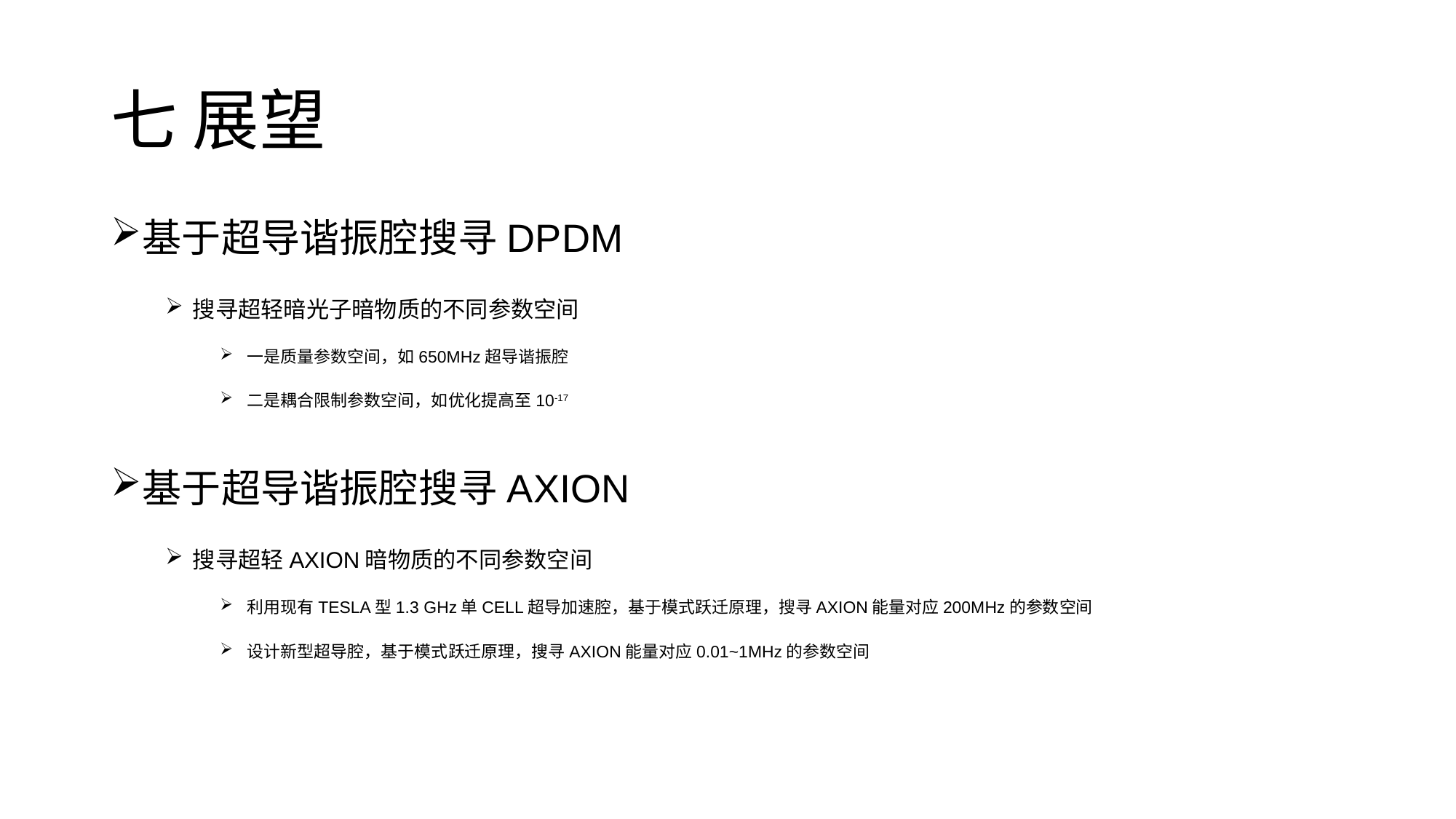

# 七 展望
基于超导谐振腔搜寻DPDM
搜寻超轻暗光子暗物质的不同参数空间
一是质量参数空间，如650MHz超导谐振腔
二是耦合限制参数空间，如优化提高至10-17

基于超导谐振腔搜寻AXION
搜寻超轻AXION暗物质的不同参数空间
利用现有TESLA型1.3 GHz单CELL超导加速腔，基于模式跃迁原理，搜寻AXION能量对应200MHz的参数空间
设计新型超导腔，基于模式跃迁原理，搜寻AXION能量对应0.01~1MHz的参数空间